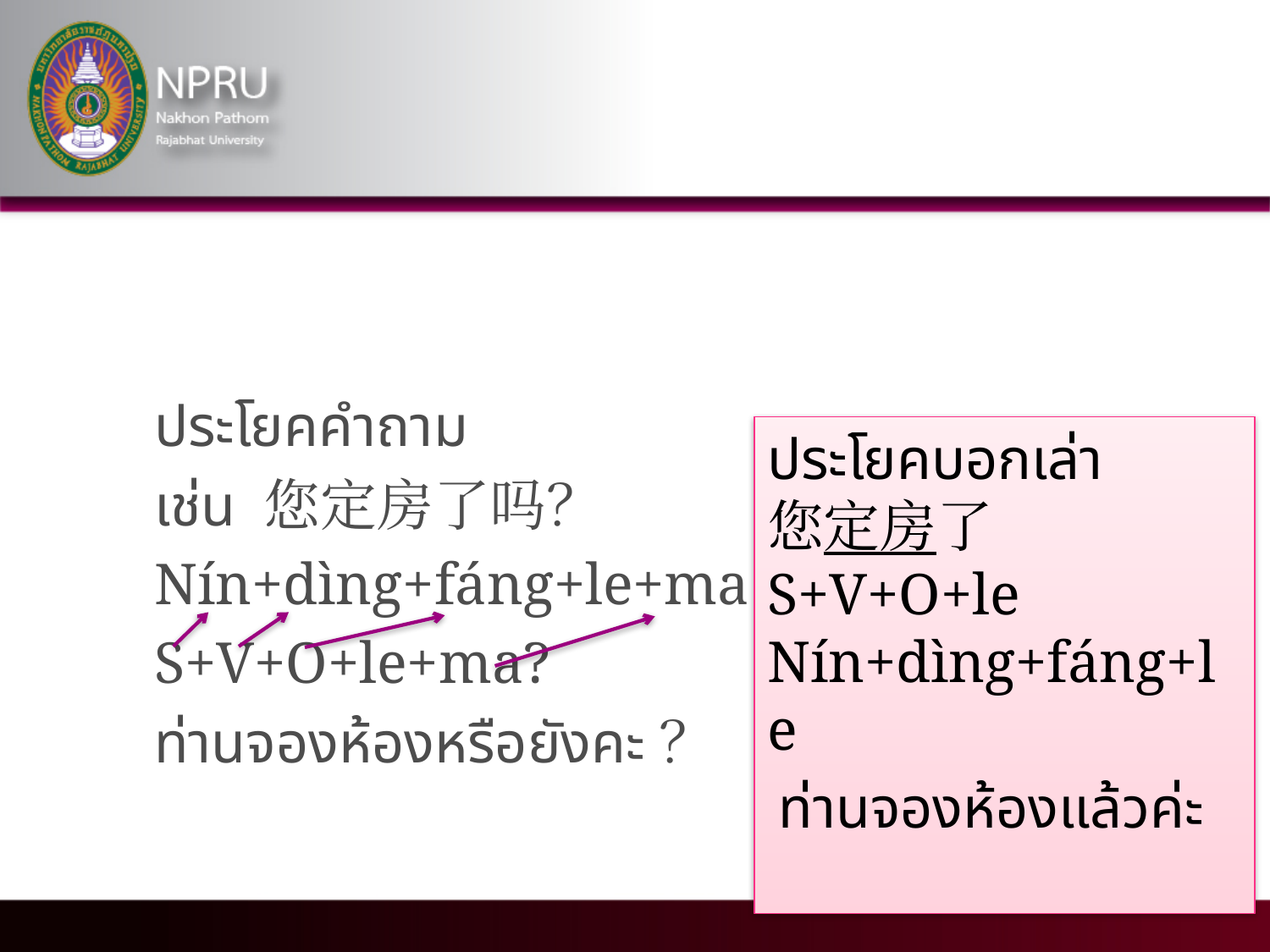

#

ประโยคคำถาม
เช่น 您定房了吗？
Nín+dìng+fáng+le+ma
S+V+O+le+ma?
ท่านจองห้องหรือยังคะ？

ประโยคบอกเล่า
您定房了
S+V+O+le
Nín+dìng+fáng+le
ท่านจองห้องแล้วค่ะ